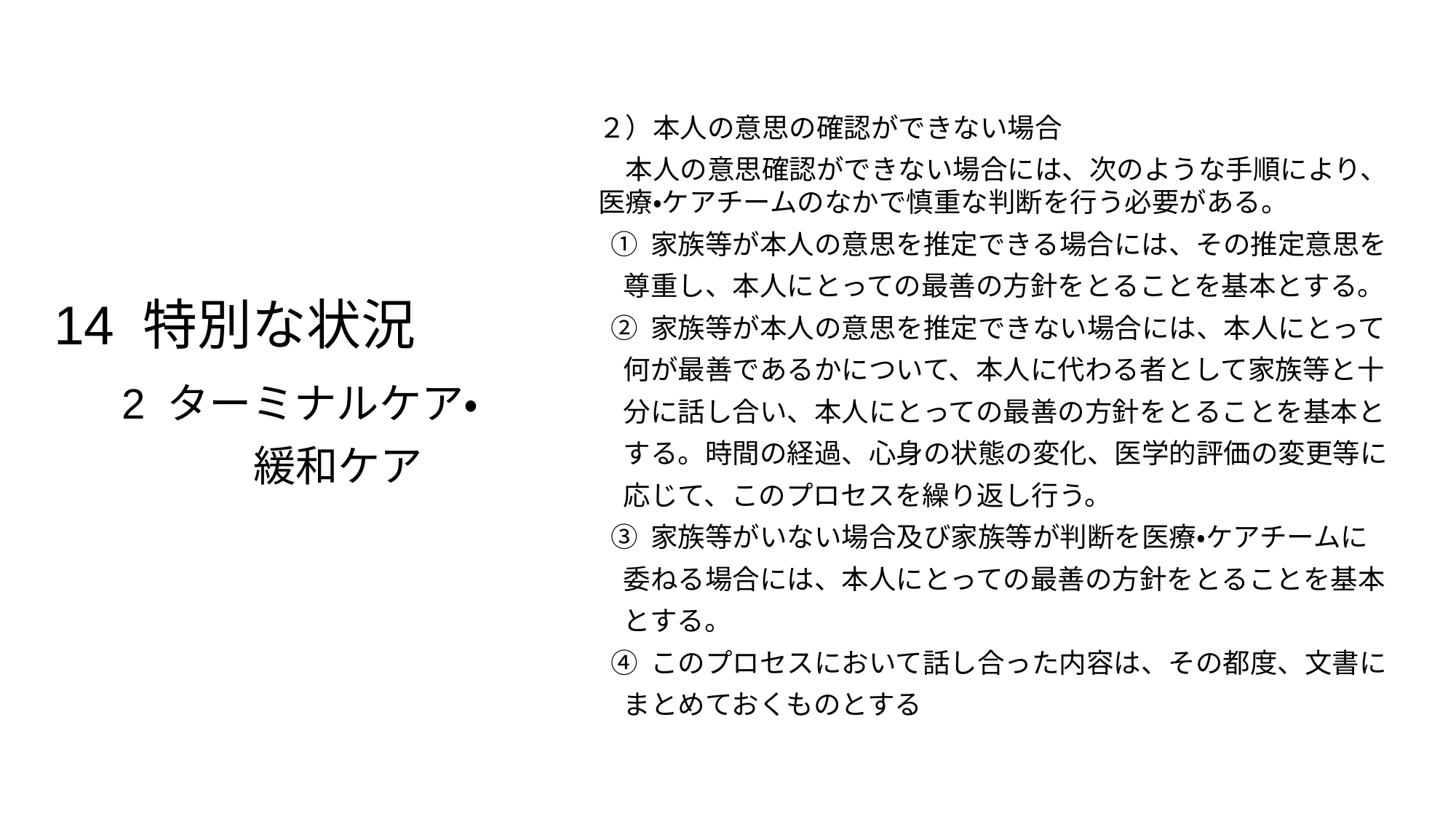

２）本人の意思の確認ができない場合
　本人の意思確認ができない場合には、次のような手順により、医療・ケアチームのなかで慎重な判断を行う必要がある。
  ① 家族等が本人の意思を推定できる場合には、その推定意思を
   尊重し、本人にとっての最善の方針をとることを基本とする。
  ② 家族等が本人の意思を推定できない場合には、本人にとって
   何が最善であるかについて、本人に代わる者として家族等と十
   分に話し合い、本人にとっての最善の方針をとることを基本と
   する。時間の経過、心身の状態の変化、医学的評価の変更等に
   応じて、このプロセスを繰り返し行う。
  ③ 家族等がいない場合及び家族等が判断を医療・ケアチームに
   委ねる場合には、本人にとっての最善の方針をとることを基本
   とする。
  ④ このプロセスにおいて話し合った内容は、その都度、文書に
   まとめておくものとする
14 特別な状況
　2 ターミナルケア・
                    緩和ケア